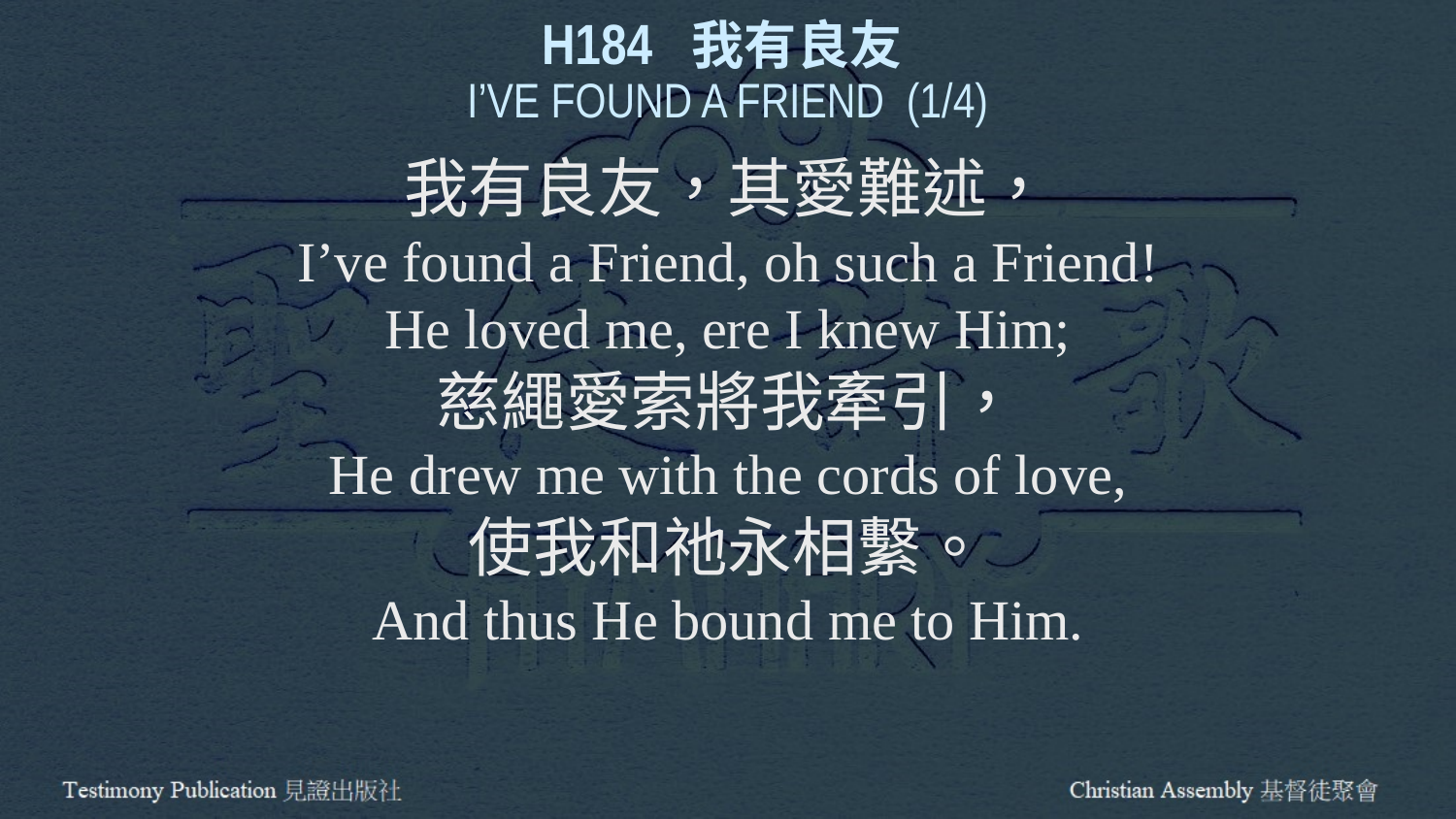

H184  我有良友
I’VE FOUND A FRIEND  (1/4)
我有良友，其愛難述，
I’ve found a Friend, oh such a Friend!
He loved me, ere I knew Him;
慈繩愛索將我牽引，
He drew me with the cords of love,
使我和祂永相繫。
And thus He bound me to Him.